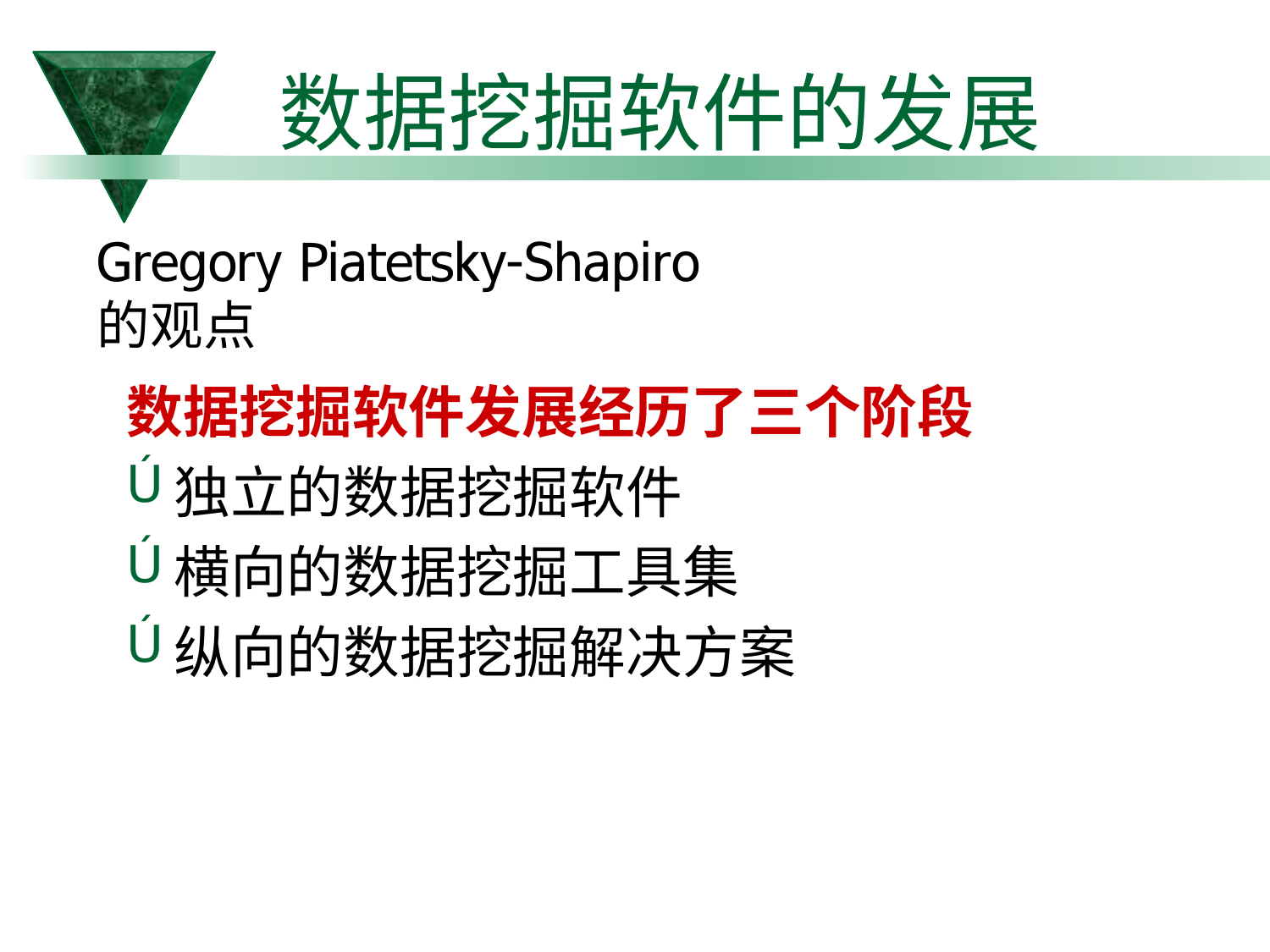

数据挖掘软件的发展

Gregory Piatetsky-Shapiro的观点
数据挖掘软件发展经历了三个阶段
独立的数据挖掘软件
横向的数据挖掘工具集
纵向的数据挖掘解决方案